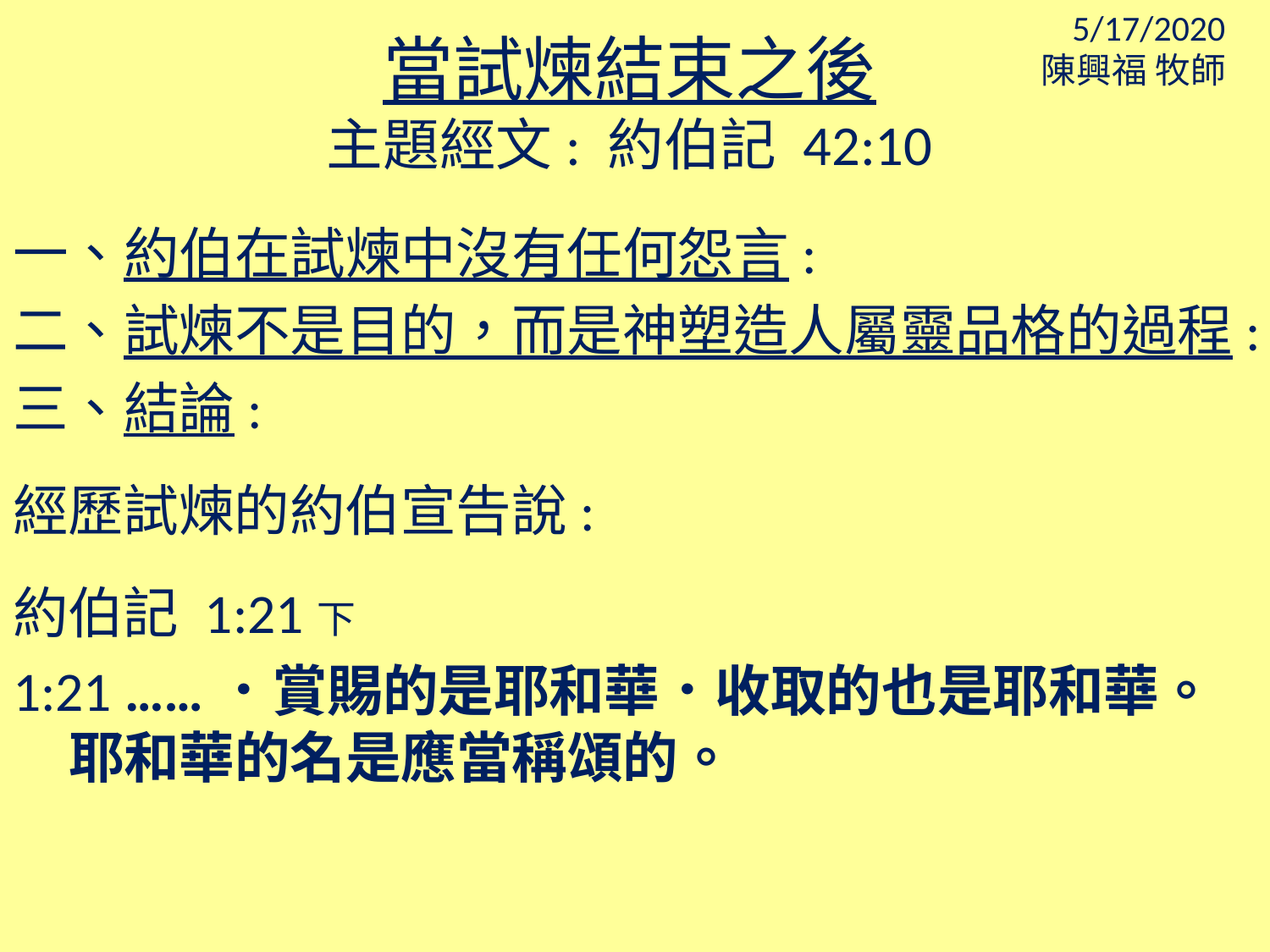

5/17/2020
陳興福 牧師
當試煉結束之後
主題經文: 約伯記 42:10
一、約伯在試煉中沒有任何怨言:
二、試煉不是目的，而是神塑造人屬靈品格的過程:
三、結論:

經歷試煉的約伯宣告說:

約伯記 1:21下
1:21 ……．賞賜的是耶和華．收取的也是耶和華。    耶和華的名是應當稱頌的。